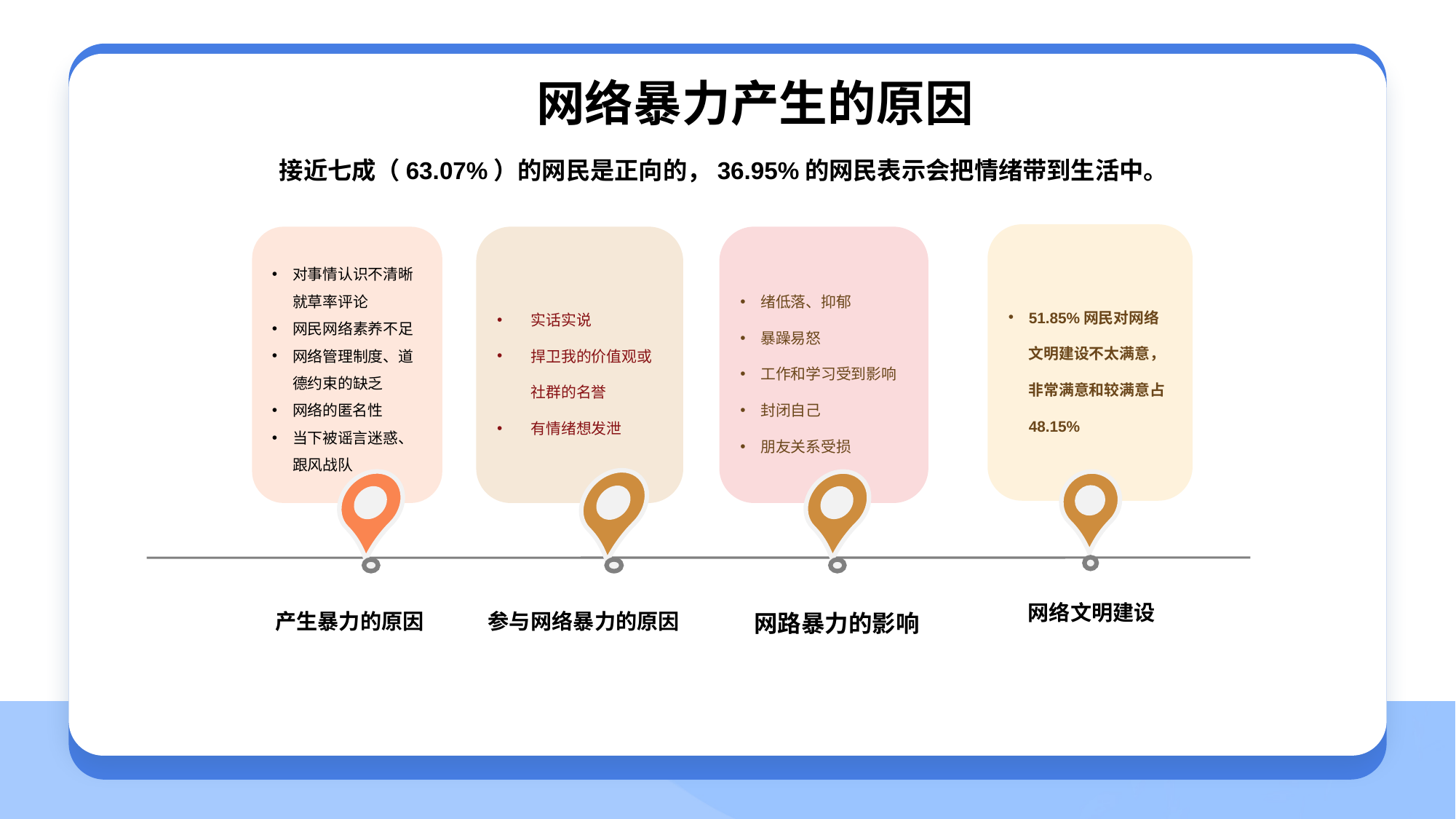

网络暴力产生的原因
                  接近七成（63.07%）的网民是正向的，36.95%的网民表示会把情绪带到生活中。
51.85%网民对网络文明建设不太满意，非常满意和较满意占48.15%

对事情认识不清晰就草率评论
网民网络素养不足
网络管理制度、道德约束的缺乏
网络的匿名性
当下被谣言迷惑、跟风战队

实话实说
捍卫我的价值观或社群的名誉
有情绪想发泄

绪低落、抑郁
暴躁易怒
工作和学习受到影响
封闭自己
朋友关系受损

网络文明建设
参与网络暴力的原因
产生暴力的原因

网路暴力的影响